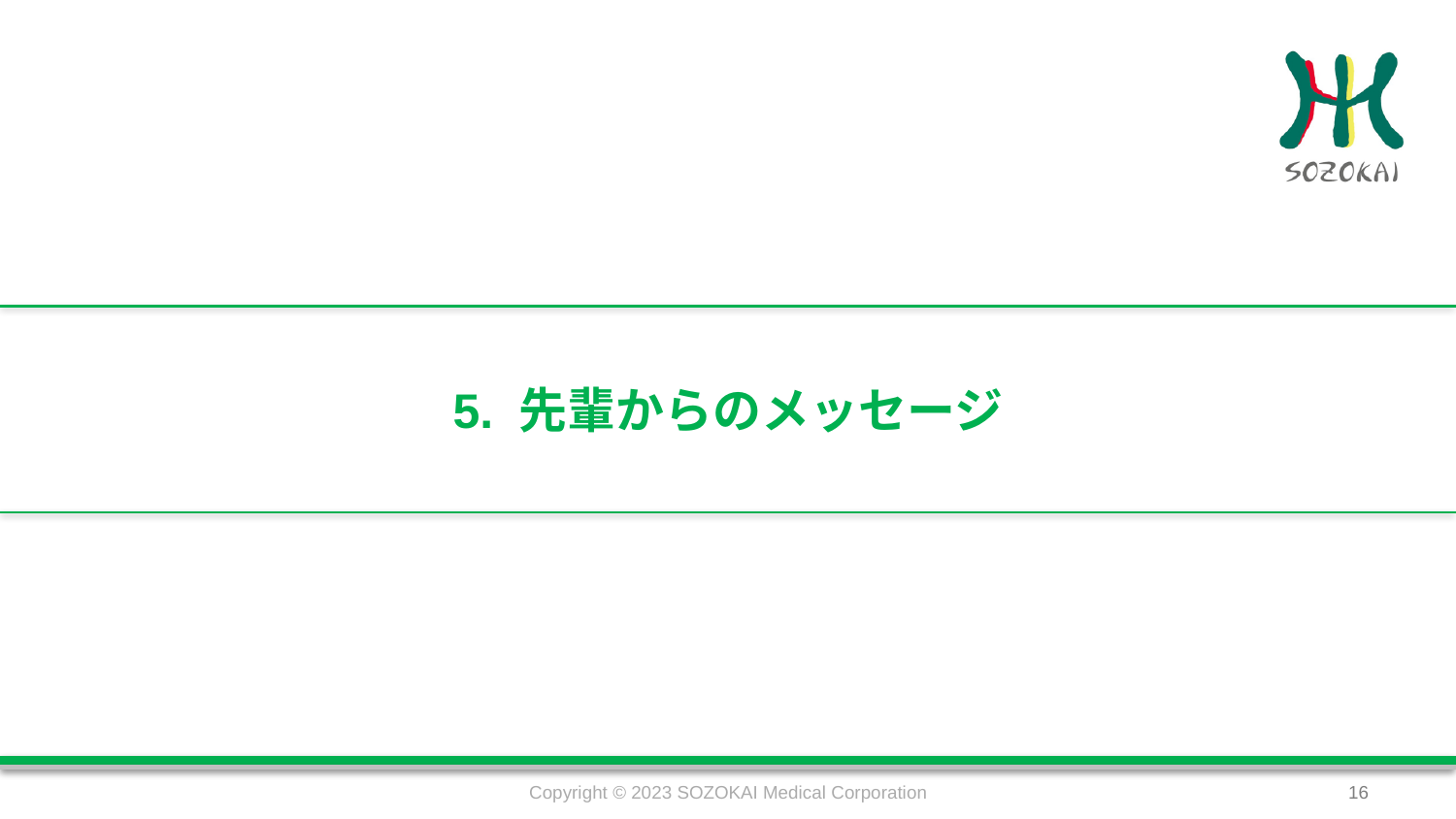

# 5. 先輩からのメッセージ
Copyright © 2023 SOZOKAI Medical Corporation
16